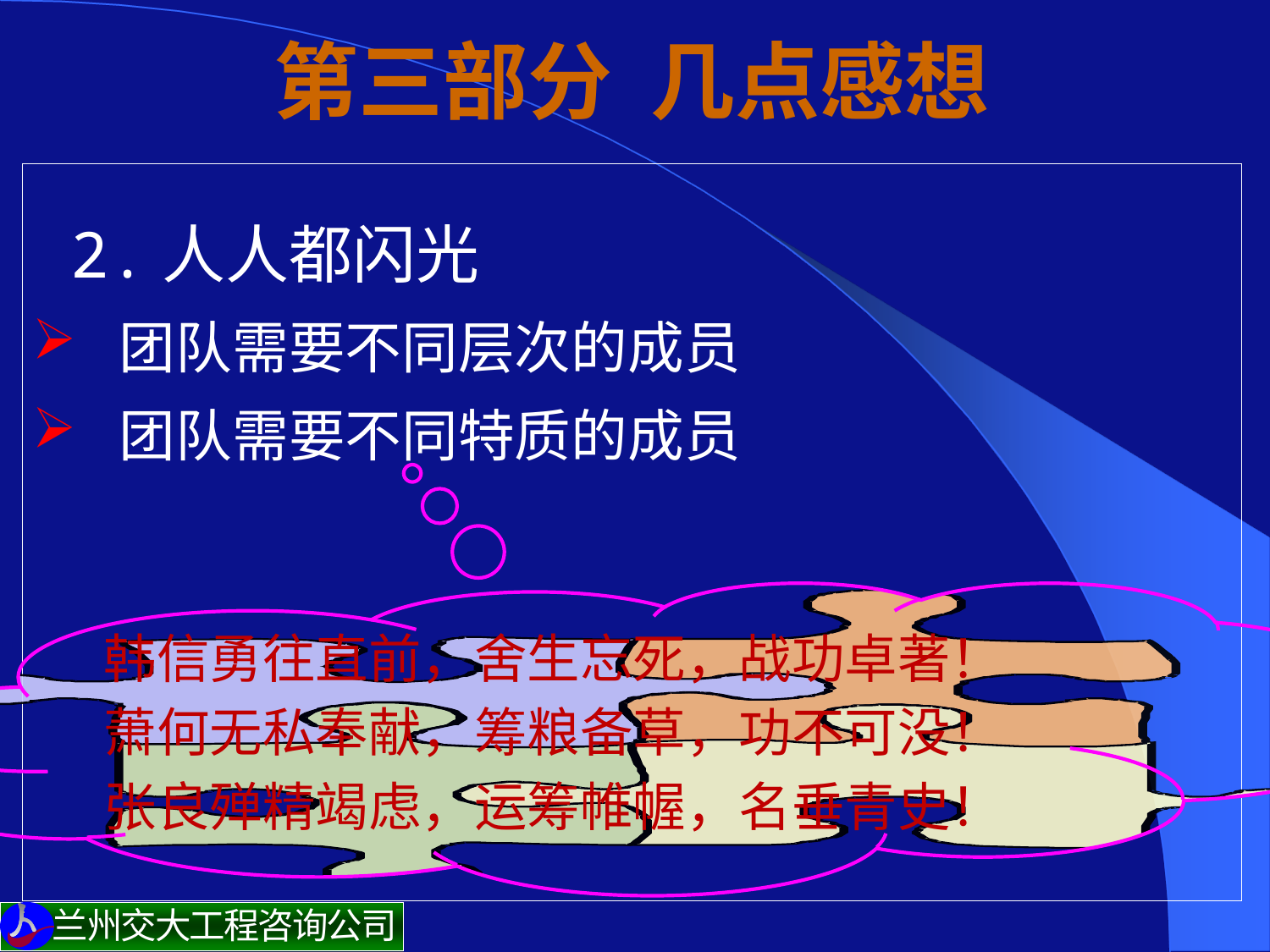

# 第三部分  几点感想
 2.人人都闪光
团队需要不同层次的成员
团队需要不同特质的成员
韩信勇往直前，舍生忘死，战功卓著！
萧何无私奉献，筹粮备草，功不可没！
张良殚精竭虑，运筹帷幄，名垂青史！